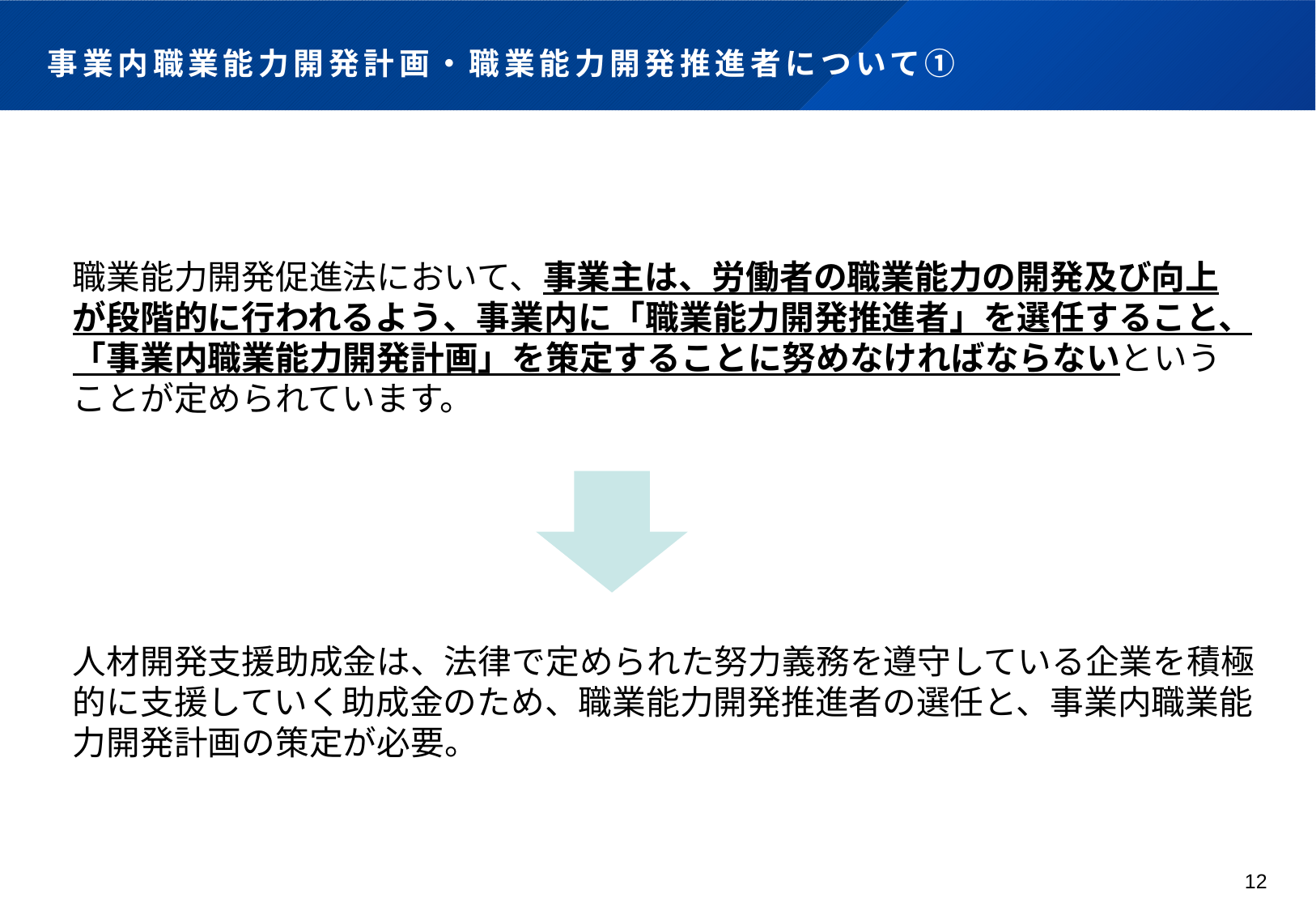

# 事業内職業能力開発計画・職業能力開発推進者について①
職業能力開発促進法において、事業主は、労働者の職業能力の開発及び向上が段階的に行われるよう、事業内に「職業能力開発推進者」を選任すること、「事業内職業能力開発計画」を策定することに努めなければならないということが定められています。

人材開発支援助成金は、法律で定められた努力義務を遵守している企業を積極的に支援していく助成金のため、職業能力開発推進者の選任と、事業内職業能力開発計画の策定が必要。
12